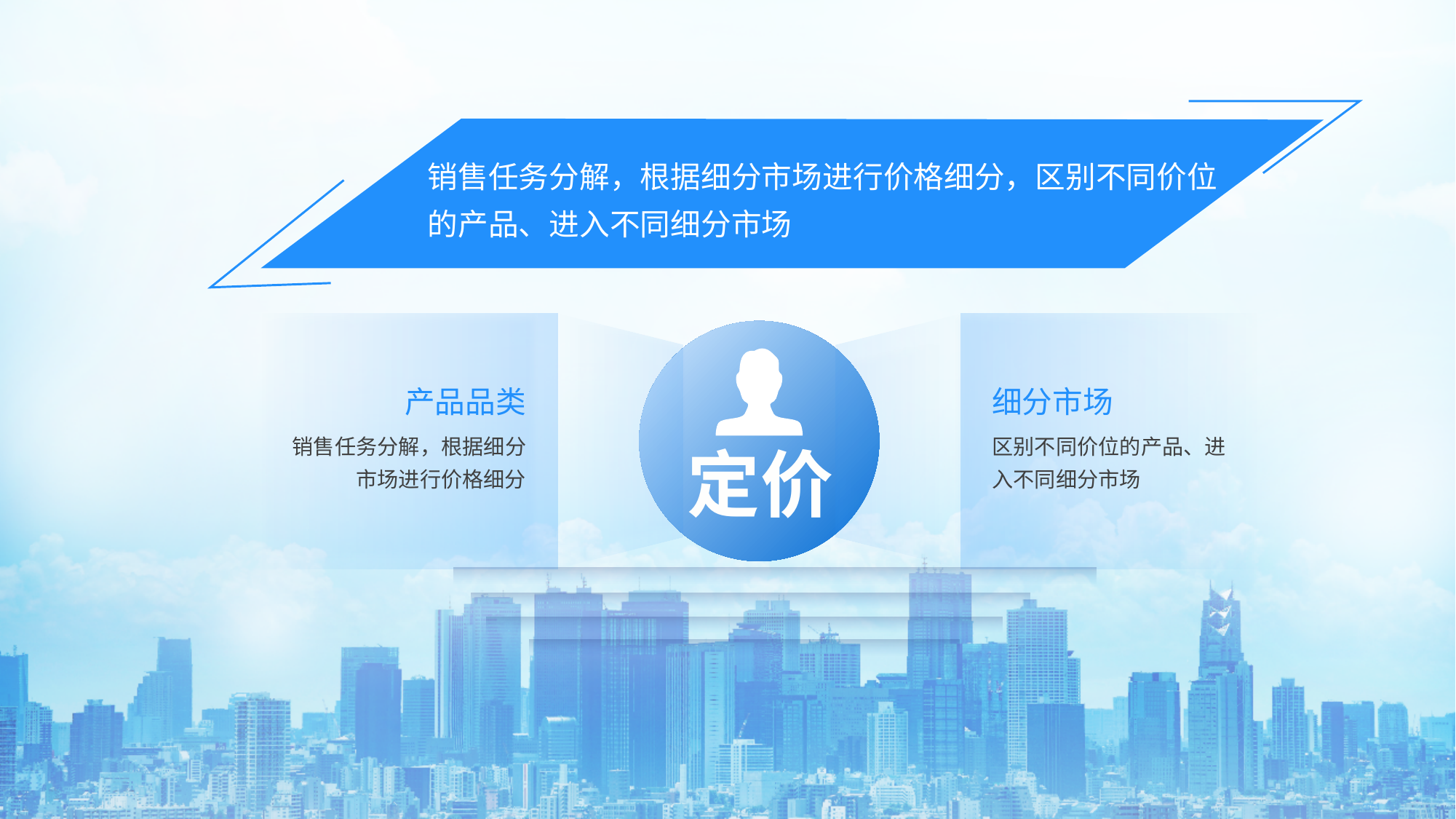

销售任务分解，根据细分市场进行价格细分，区别不同价位的产品、进入不同细分市场

产品品类
细分市场
销售任务分解，根据细分市场进行价格细分
区别不同价位的产品、进入不同细分市场
定价